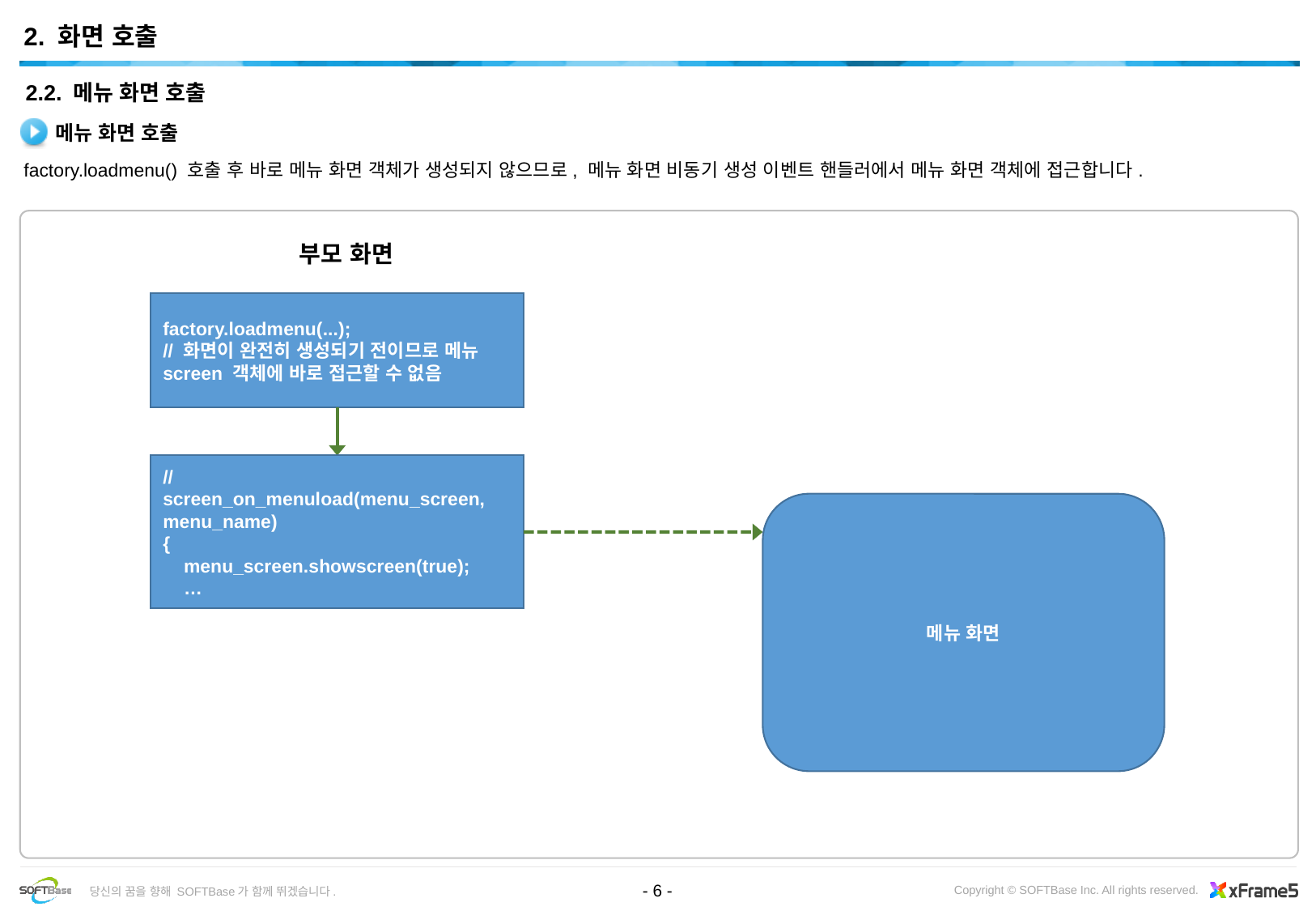

2. 화면 호출
2.2. 메뉴 화면 호출

메뉴 화면 호출

factory.loadmenu() 호출 후 바로 메뉴 화면 객체가 생성되지 않으므로, 메뉴 화면 비동기 생성 이벤트 핸들러에서 메뉴 화면 객체에 접근합니다.
부모 화면
factory.loadmenu(...);
// 화면이 완전히 생성되기 전이므로 메뉴 screen 객체에 바로 접근할 수 없음
//
screen_on_menuload(menu_screen, menu_name)
{
    menu_screen.showscreen(true);
    …
메뉴 화면